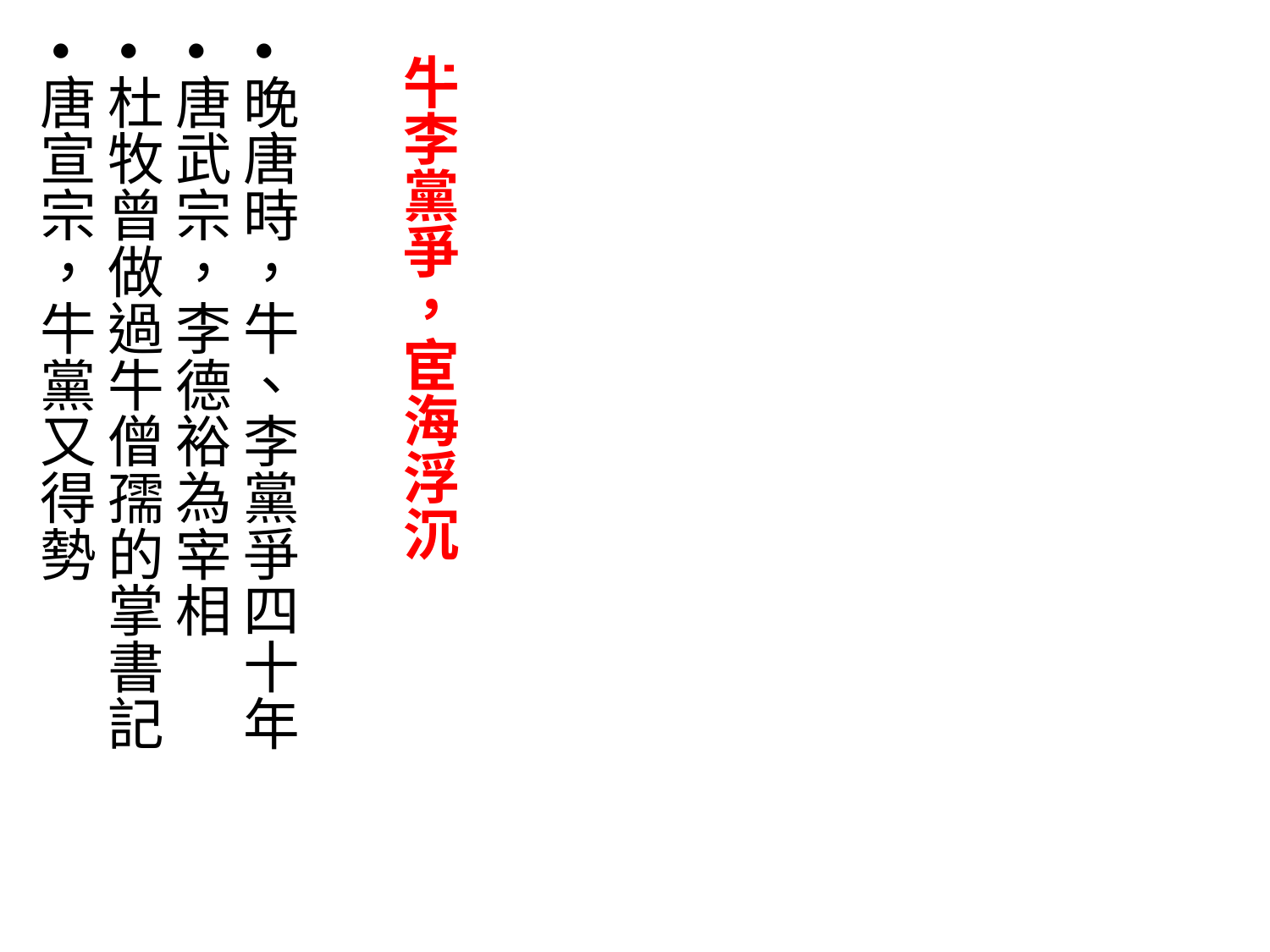

作者介紹-9
牛李黨爭，宦海浮沉

晚唐時，牛、李黨爭四十年
唐武宗，李德裕為宰相
杜牧曾做過牛僧孺的掌書記
唐宣宗，牛黨又得勢